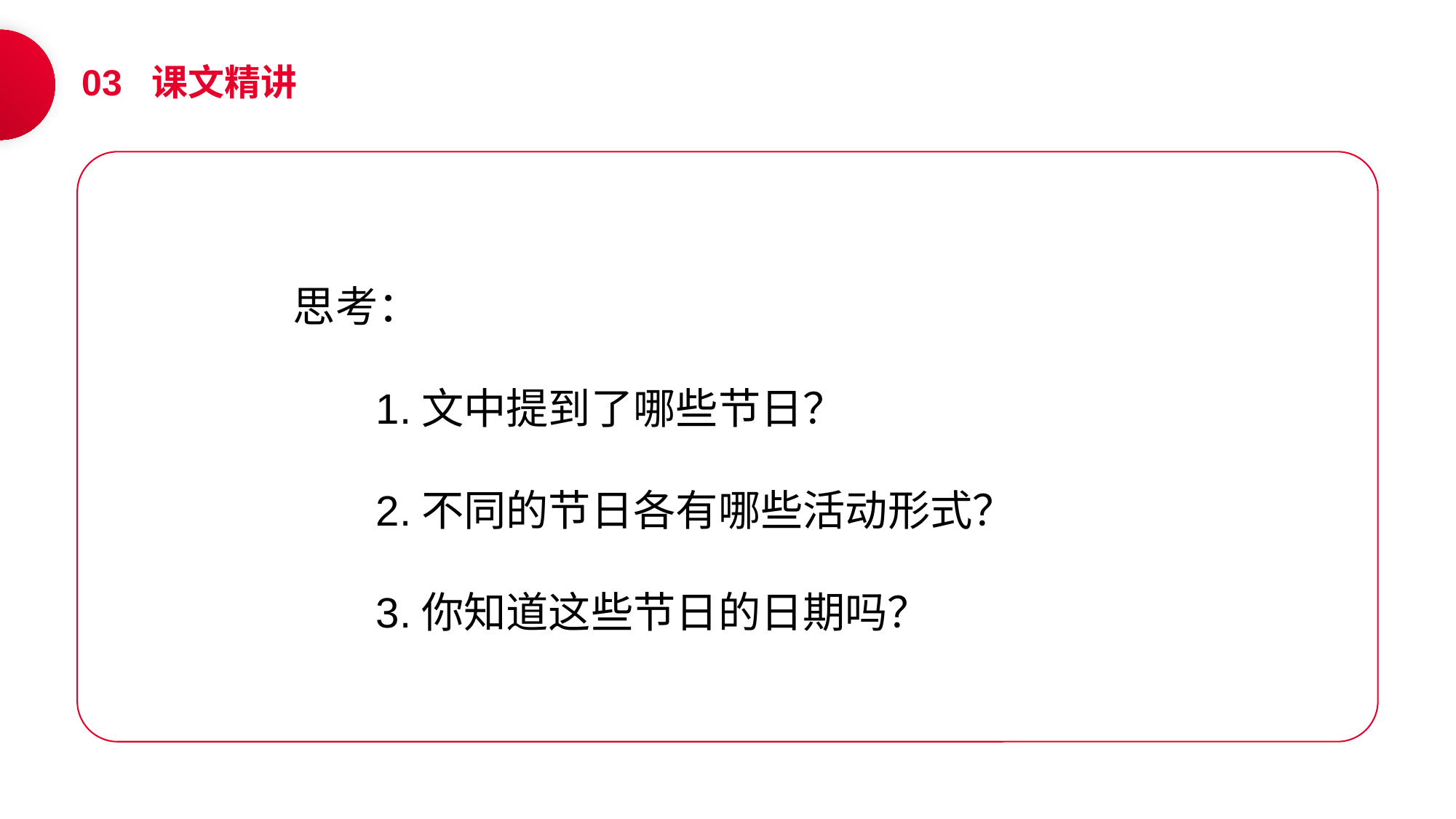

03  课文精讲
思考：
       1.文中提到了哪些节日？
       2.不同的节日各有哪些活动形式？
       3.你知道这些节日的日期吗？